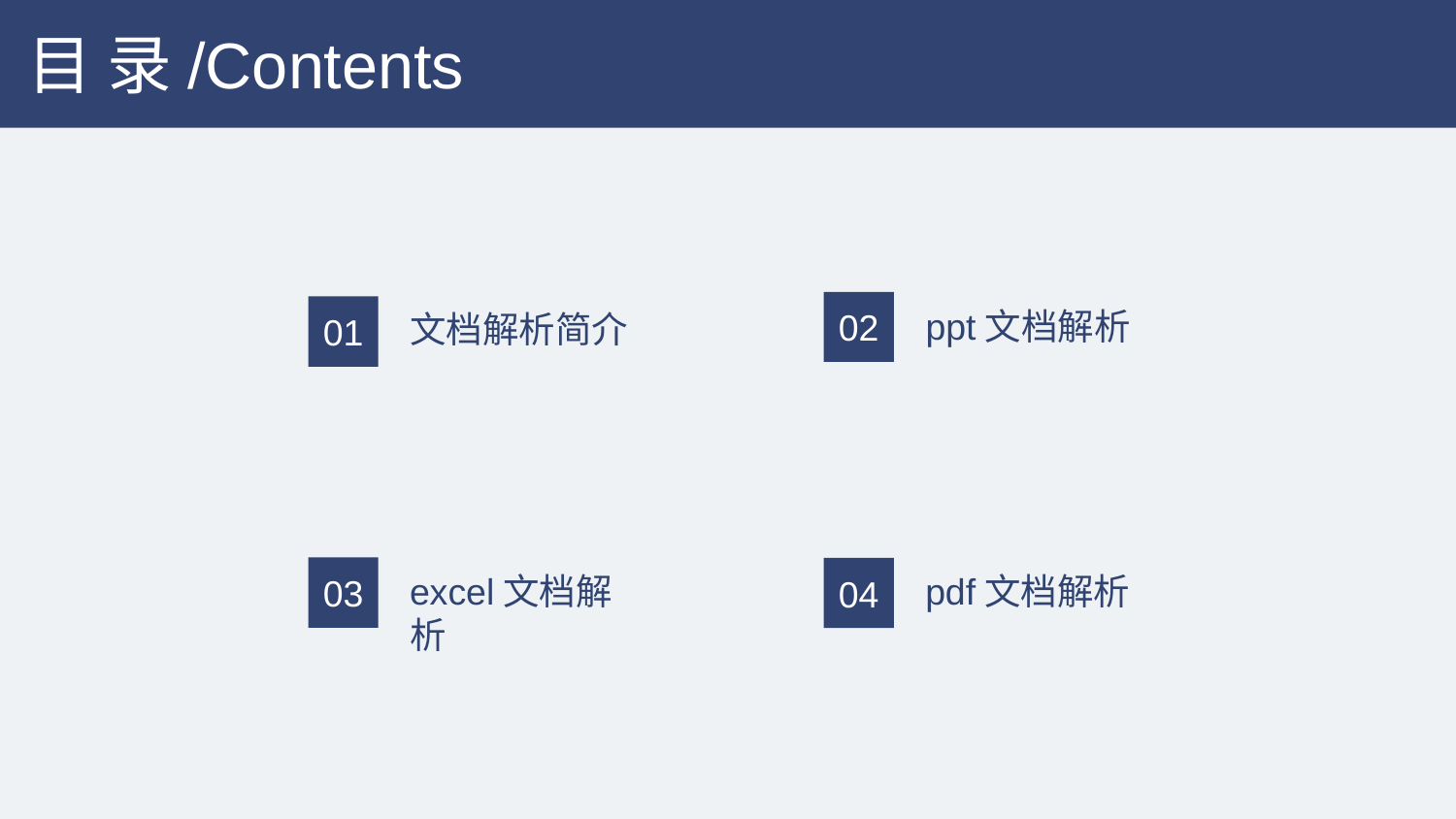

目 录/Contents
02
ppt文档解析
04
pdf文档解析
01
文档解析简介
03
excel文档解析